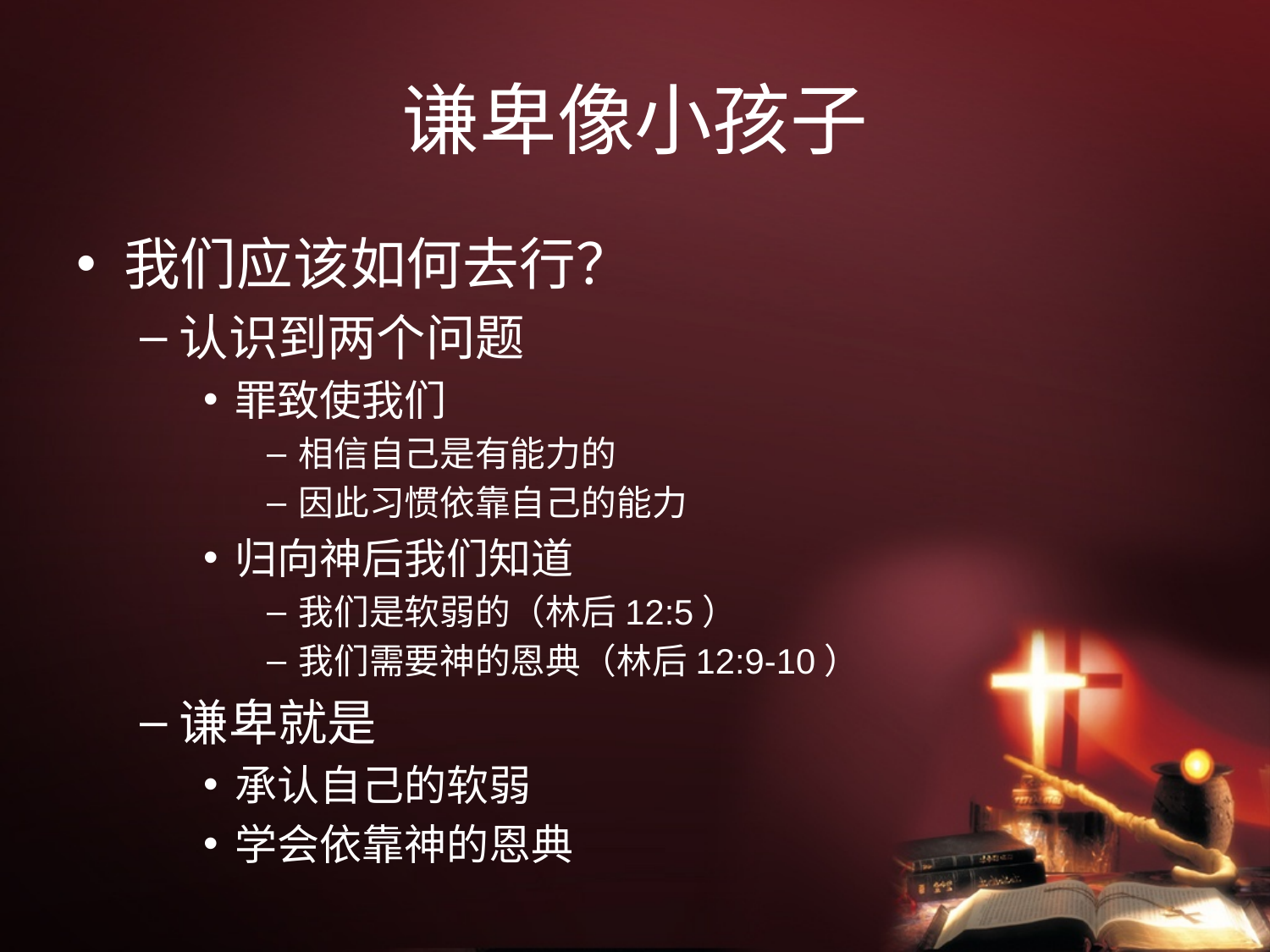

# 谦卑像小孩子
我们应该如何去行？
认识到两个问题
罪致使我们
相信自己是有能力的
因此习惯依靠自己的能力
归向神后我们知道
我们是软弱的（林后12:5）
我们需要神的恩典（林后12:9-10）
谦卑就是
承认自己的软弱
学会依靠神的恩典